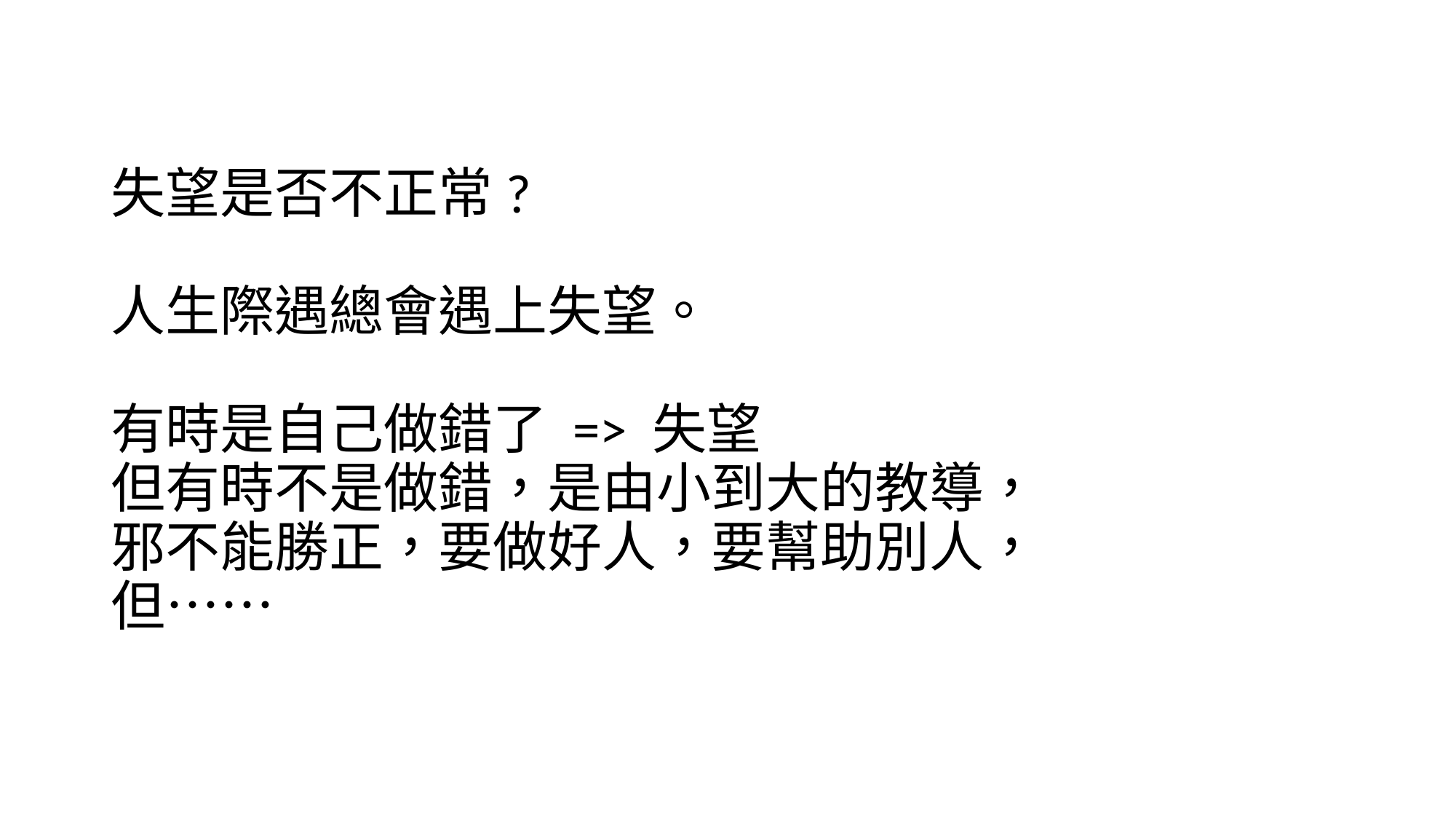

# 失望是否不正常? 人生際遇總會遇上失望。 有時是自己做錯了 => 失望 但有時不是做錯，是由小到大的教導， 邪不能勝正，要做好人，要幫助別人， 但……